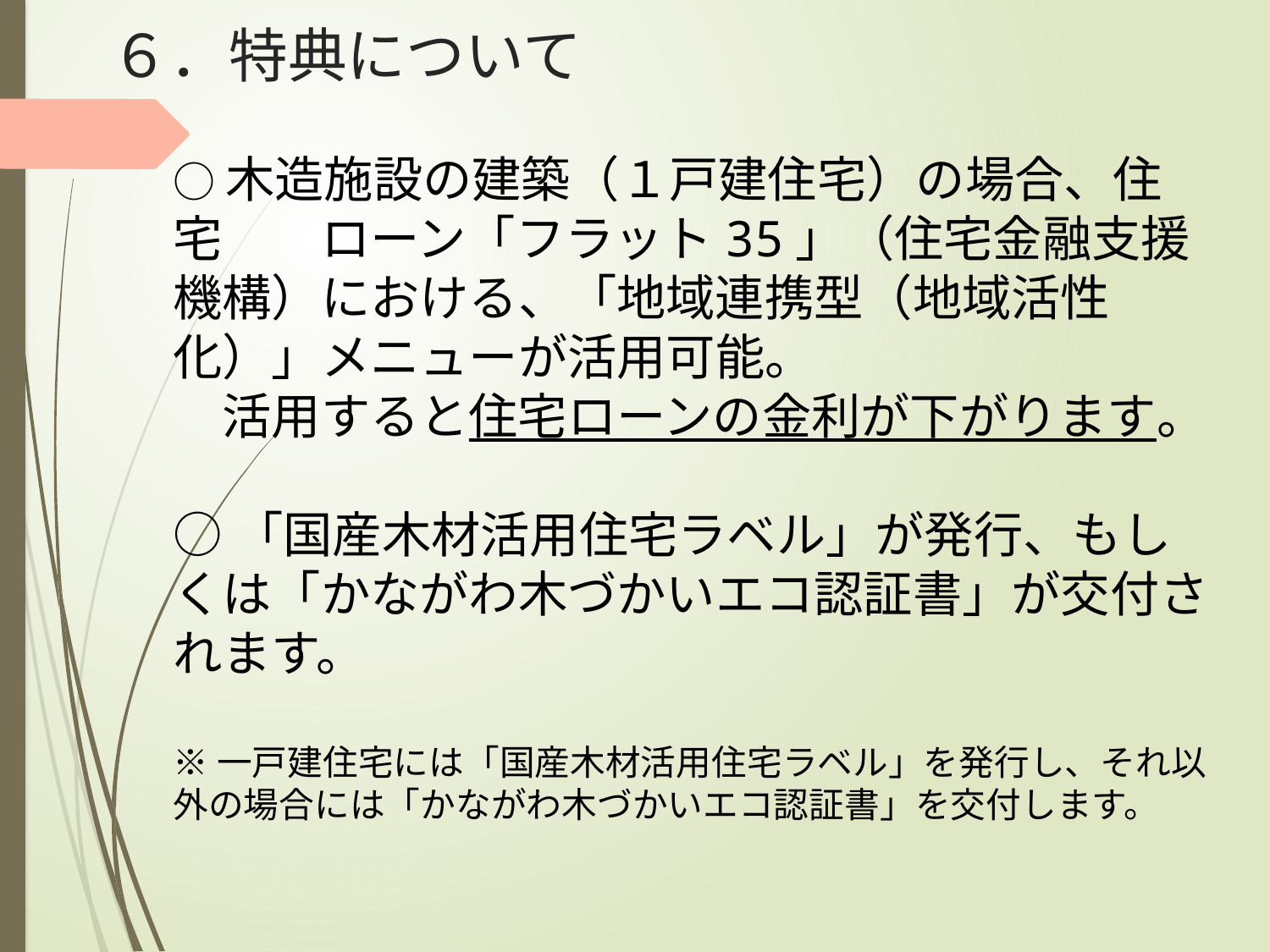

# ６．特典について
○木造施設の建築（１戸建住宅）の場合、住宅　　ローン「フラット35」（住宅金融支援機構）における、「地域連携型（地域活性化）」メニューが活用可能。
　活用すると住宅ローンの金利が下がります。

○「国産木材活用住宅ラベル」が発行、もしくは「かながわ木づかいエコ認証書」が交付されます。

※一戸建住宅には「国産木材活用住宅ラベル」を発行し、それ以外の場合には「かながわ木づかいエコ認証書」を交付します。